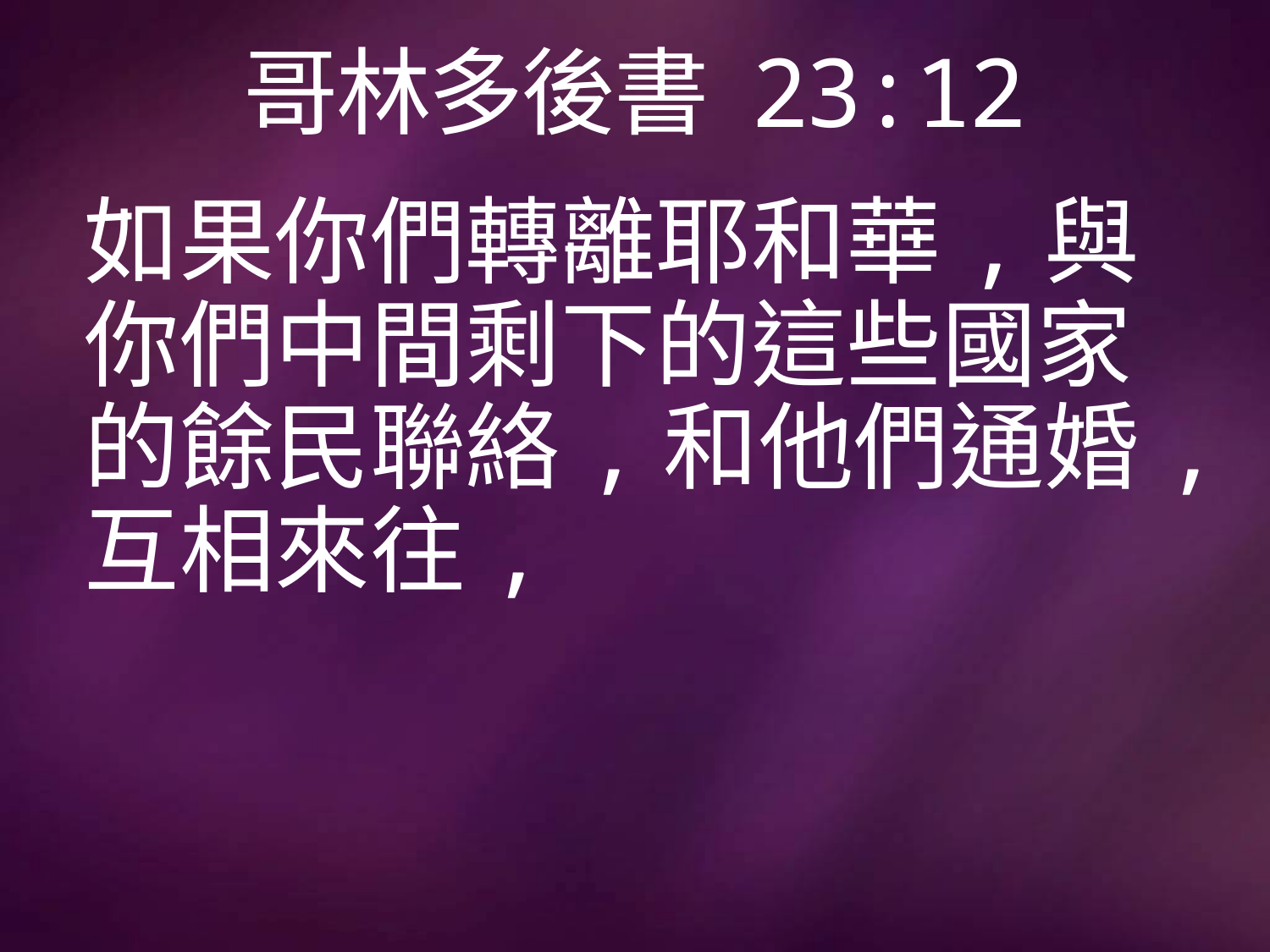

# 哥林多後書 23:12
如果你們轉離耶和華,與你們中間剩下的這些國家的餘民聯絡,和他們通婚,互相來往,